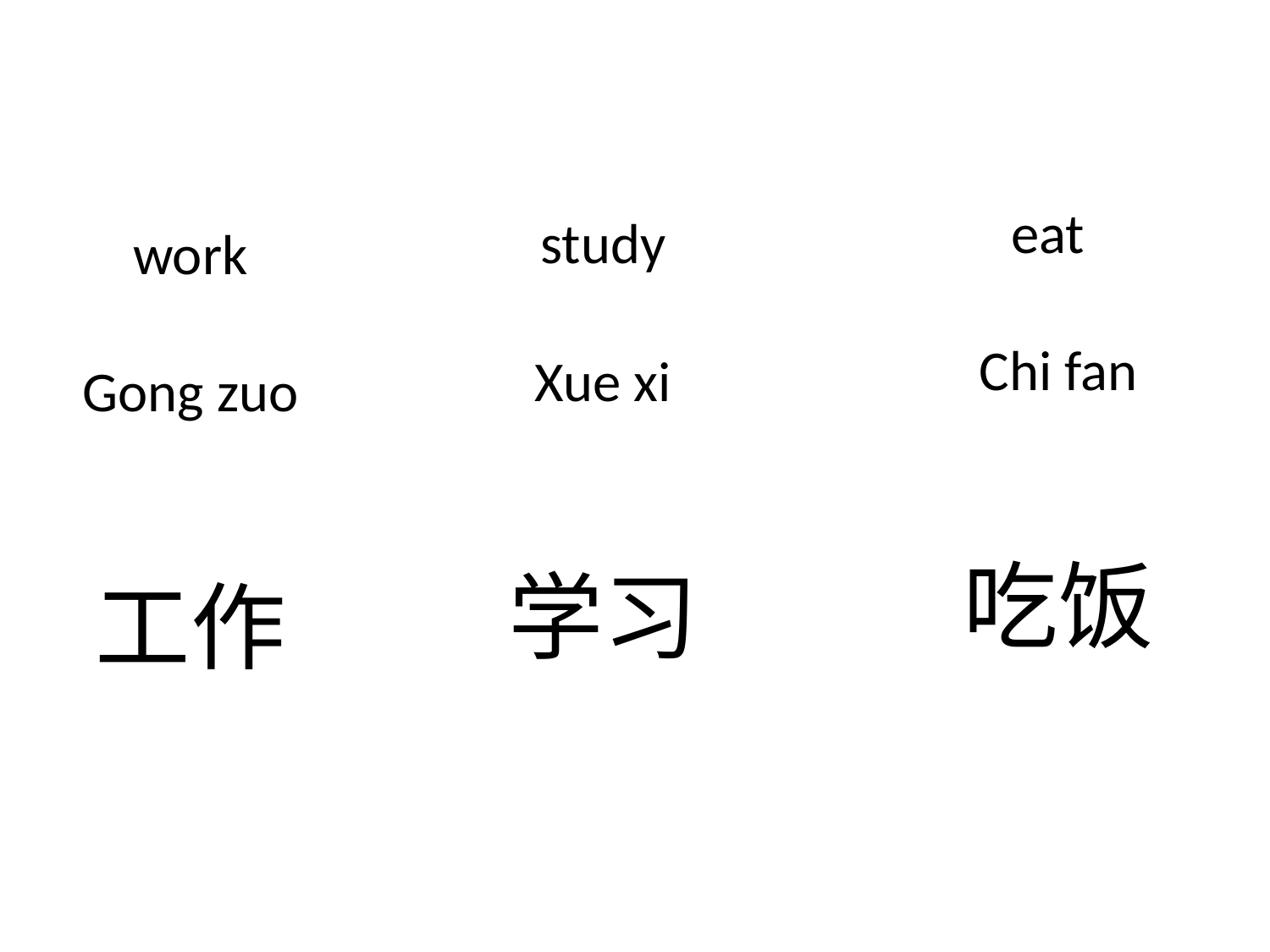

eat
study
work
Chi fan
Xue xi
Gong zuo
吃饭
学习
工作